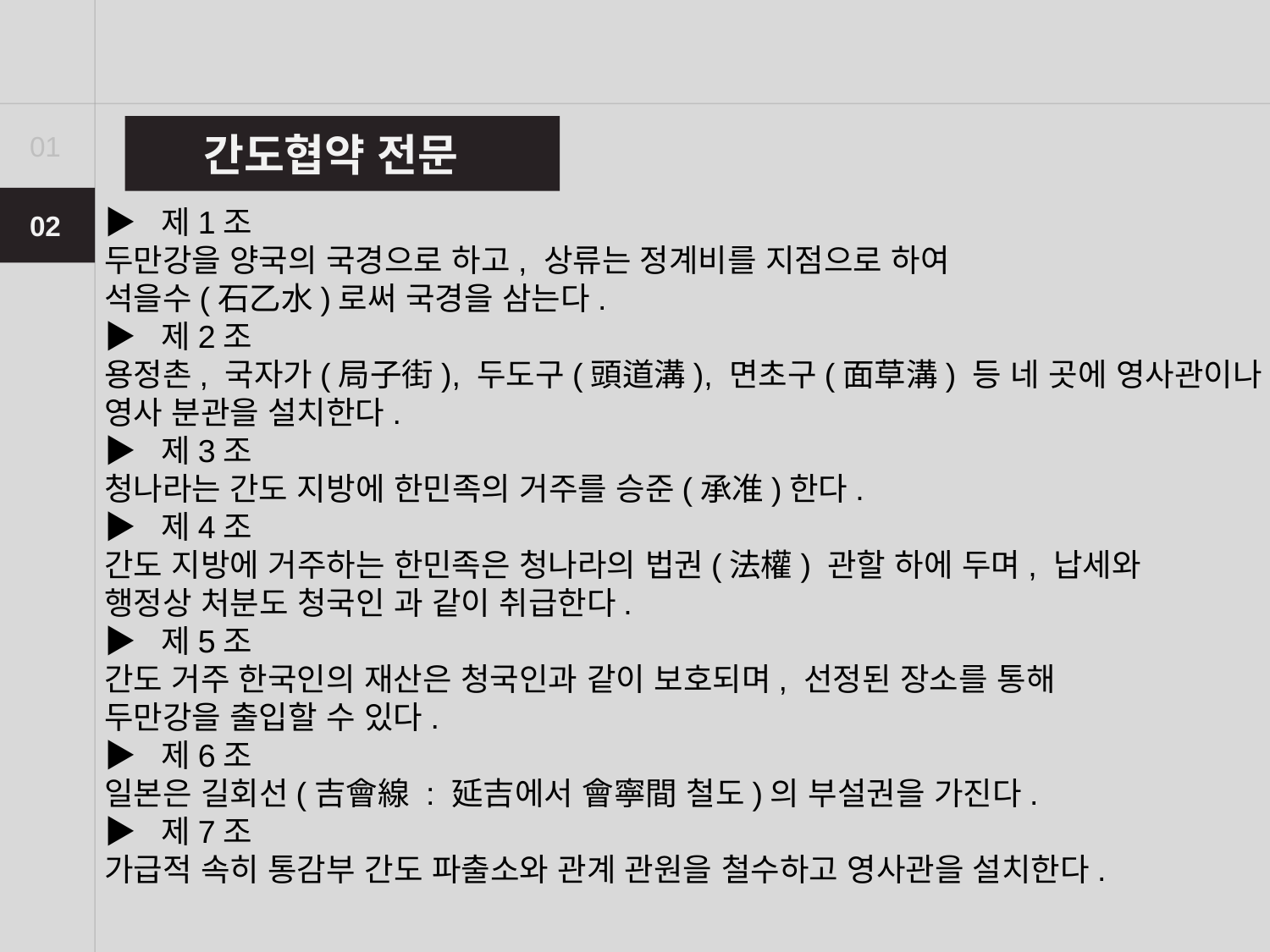

간도협약 전문
01

▶  제1조
두만강을 양국의 국경으로 하고, 상류는 정계비를 지점으로 하여
석을수(石乙水)로써 국경을 삼는다.
▶  제2조
용정촌, 국자가(局子街), 두도구(頭道溝), 면초구(面草溝) 등 네 곳에 영사관이나
영사 분관을 설치한다.
▶  제3조
청나라는 간도 지방에 한민족의 거주를 승준(承准)한다.
▶  제4조
간도 지방에 거주하는 한민족은 청나라의 법권(法權) 관할 하에 두며, 납세와
행정상 처분도 청국인 과 같이 취급한다.
▶  제5조
간도 거주 한국인의 재산은 청국인과 같이 보호되며, 선정된 장소를 통해
두만강을 출입할 수 있다.
▶  제6조
일본은 길회선(吉會線 : 延吉에서 會寧間 철도)의 부설권을 가진다.
▶  제7조
가급적 속히 통감부 간도 파출소와 관계 관원을 철수하고 영사관을 설치한다.

02
02
03
04
05
06
07